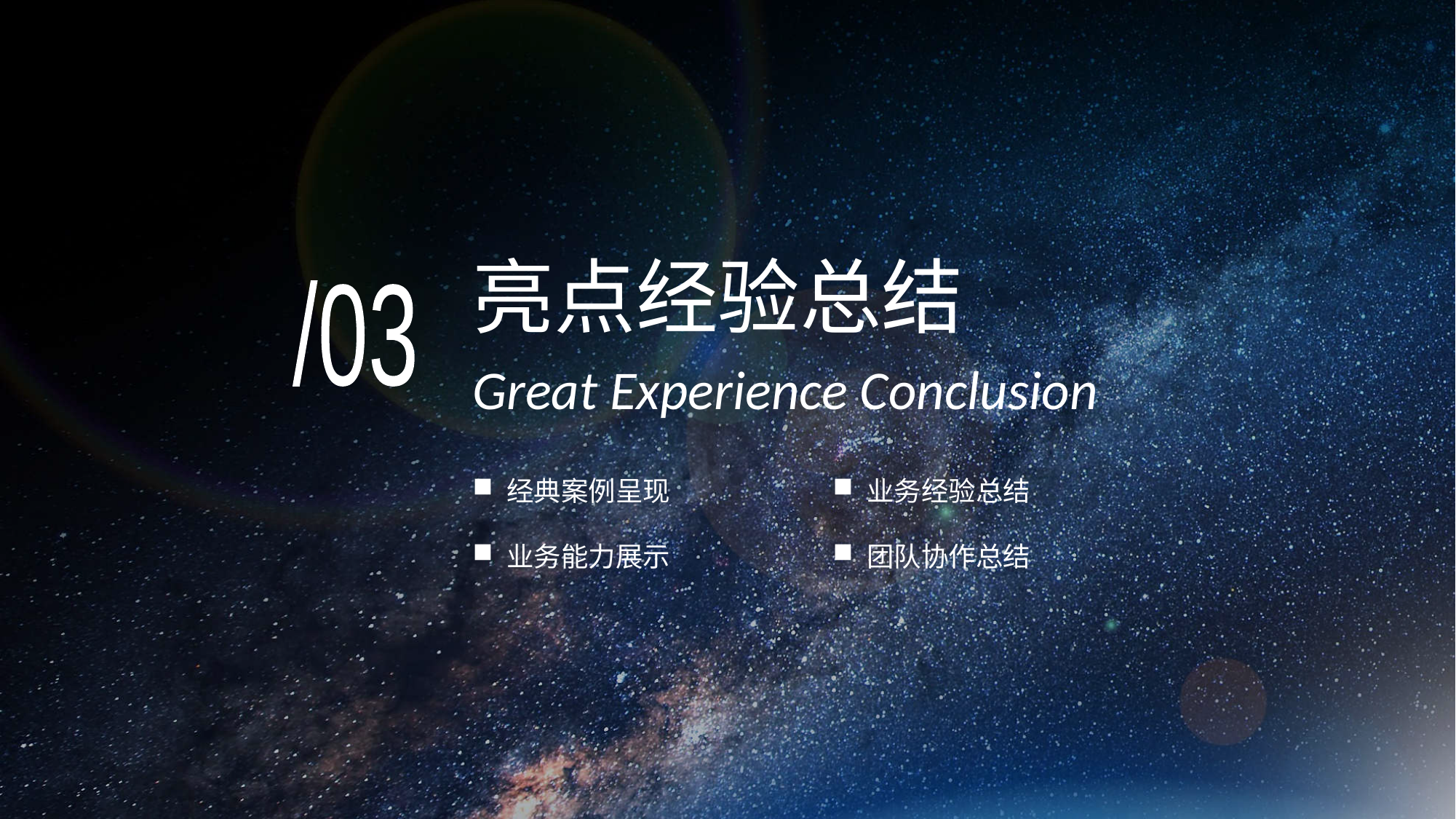

亮点经验总结
Great Experience Conclusion
/03
经典案例呈现
业务能力展示
业务经验总结
团队协作总结